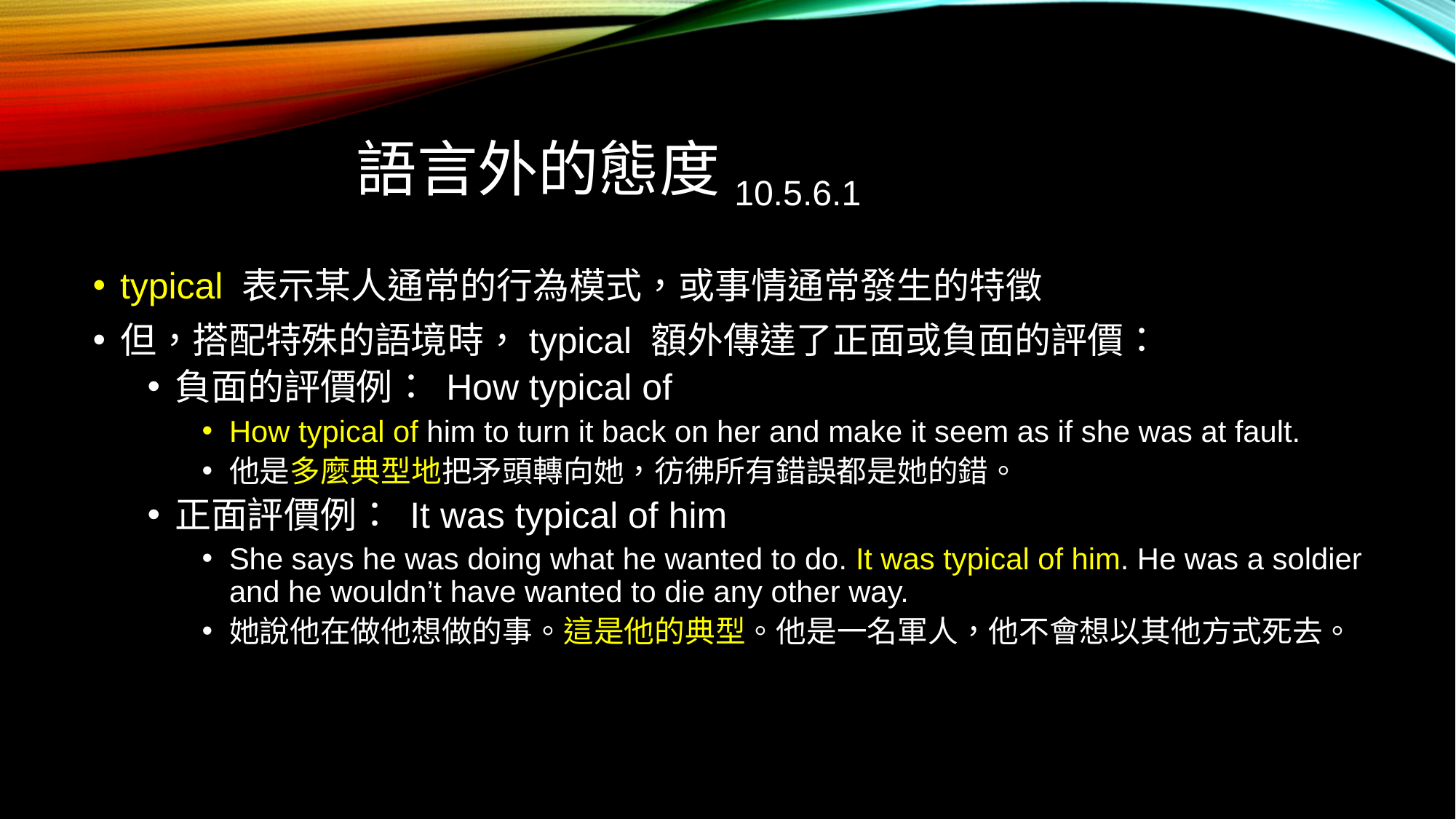

# 語言外的態度10.5.6.1
typical 表示某人通常的行為模式，或事情通常發生的特徵
但，搭配特殊的語境時，typical 額外傳達了正面或負面的評價：
負面的評價例： How typical of
How typical of him to turn it back on her and make it seem as if she was at fault.
他是多麼典型地把矛頭轉向她，彷彿所有錯誤都是她的錯。
正面評價例： It was typical of him
She says he was doing what he wanted to do. It was typical of him. He was a soldier and he wouldn’t have wanted to die any other way.
她說他在做他想做的事。這是他的典型。他是一名軍人，他不會想以其他方式死去。